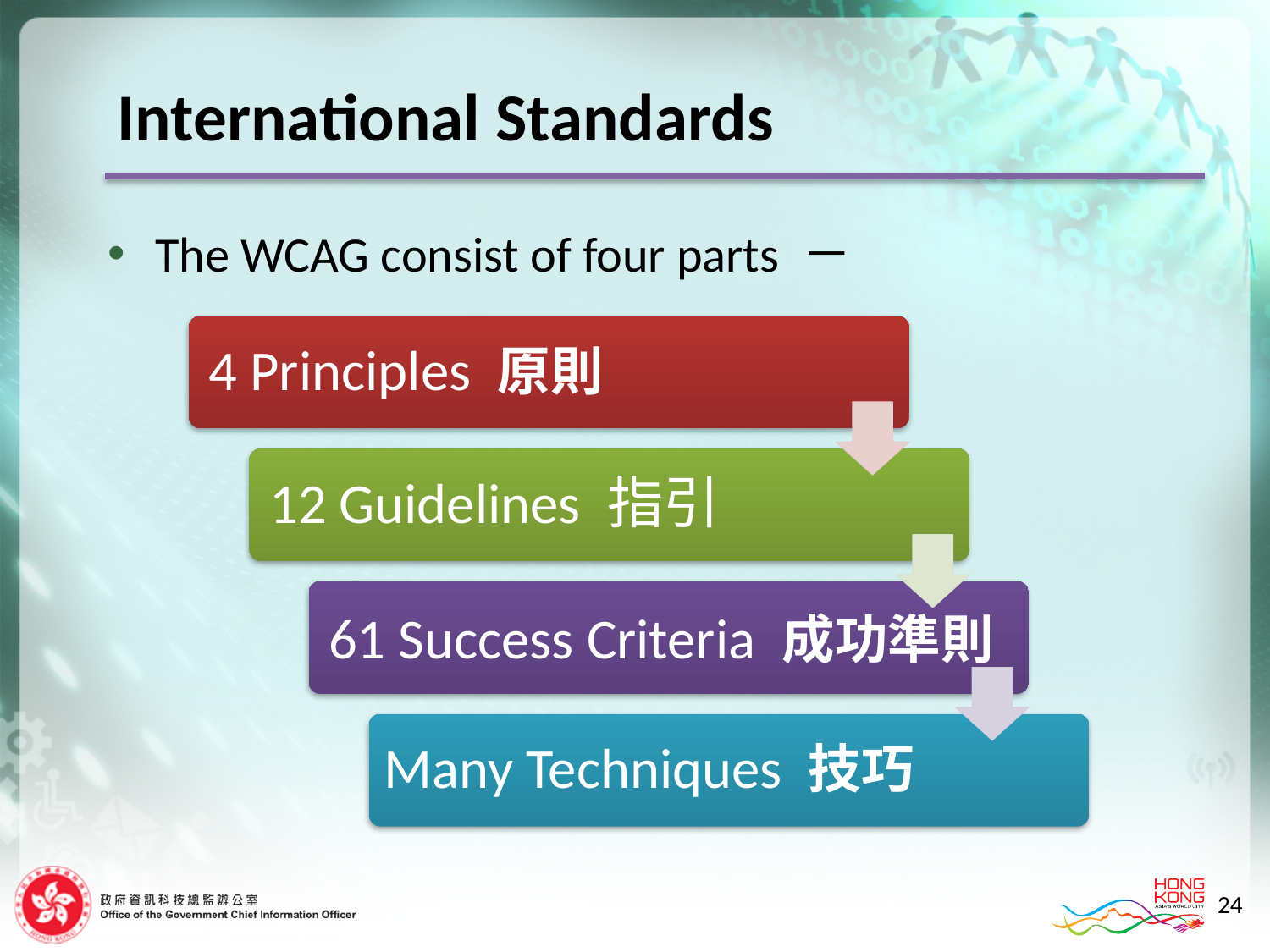

International Standards

The WCAG consist of four parts －
4 Principles 原則

12 Guidelines 指引

61 Success Criteria 成功準則

Many Techniques 技巧
24